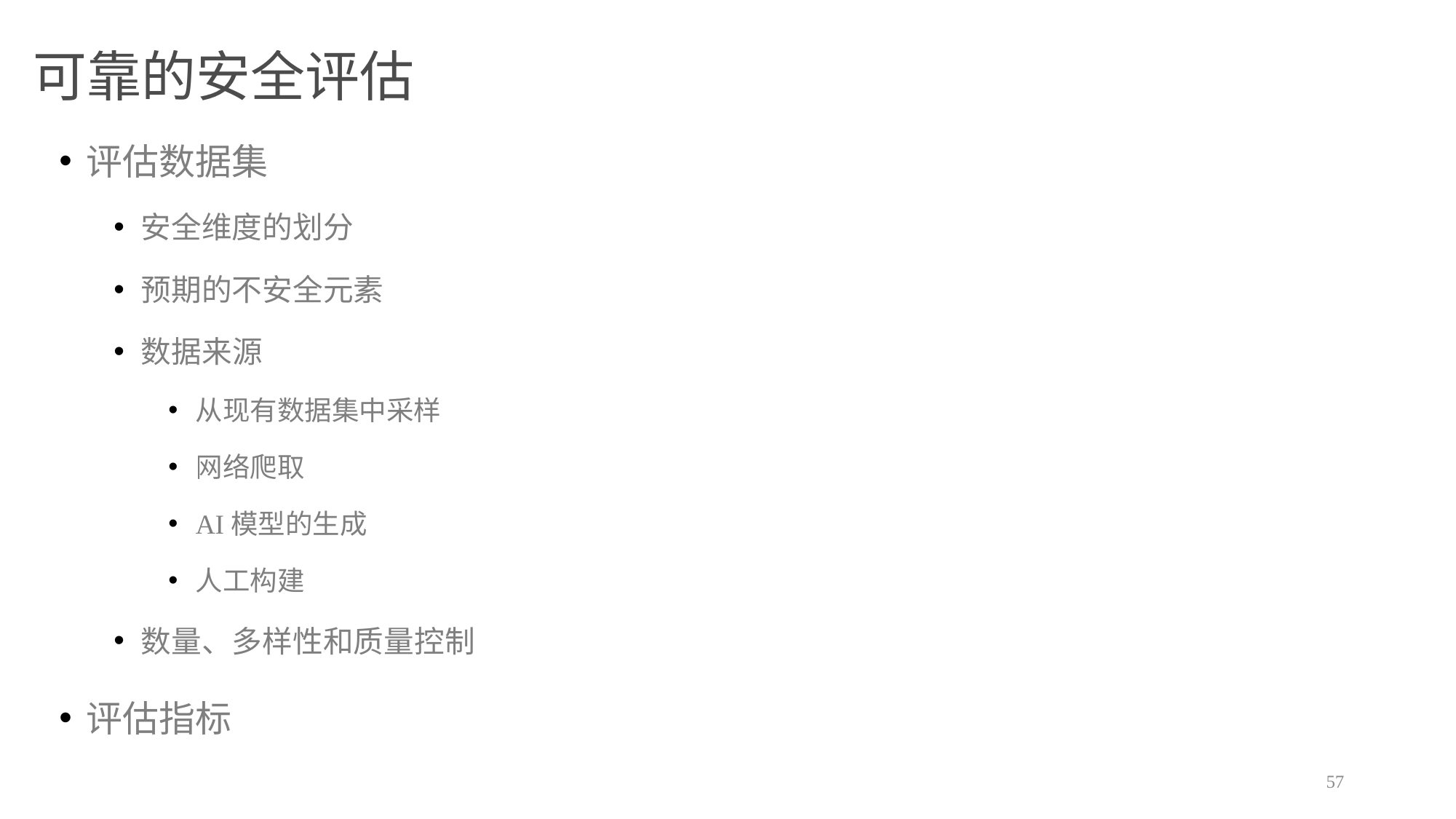

# 可靠的安全评估
评估数据集
安全维度的划分
预期的不安全元素
数据来源
从现有数据集中采样
网络爬取
AI模型的生成
人工构建
数量、多样性和质量控制
评估指标
57